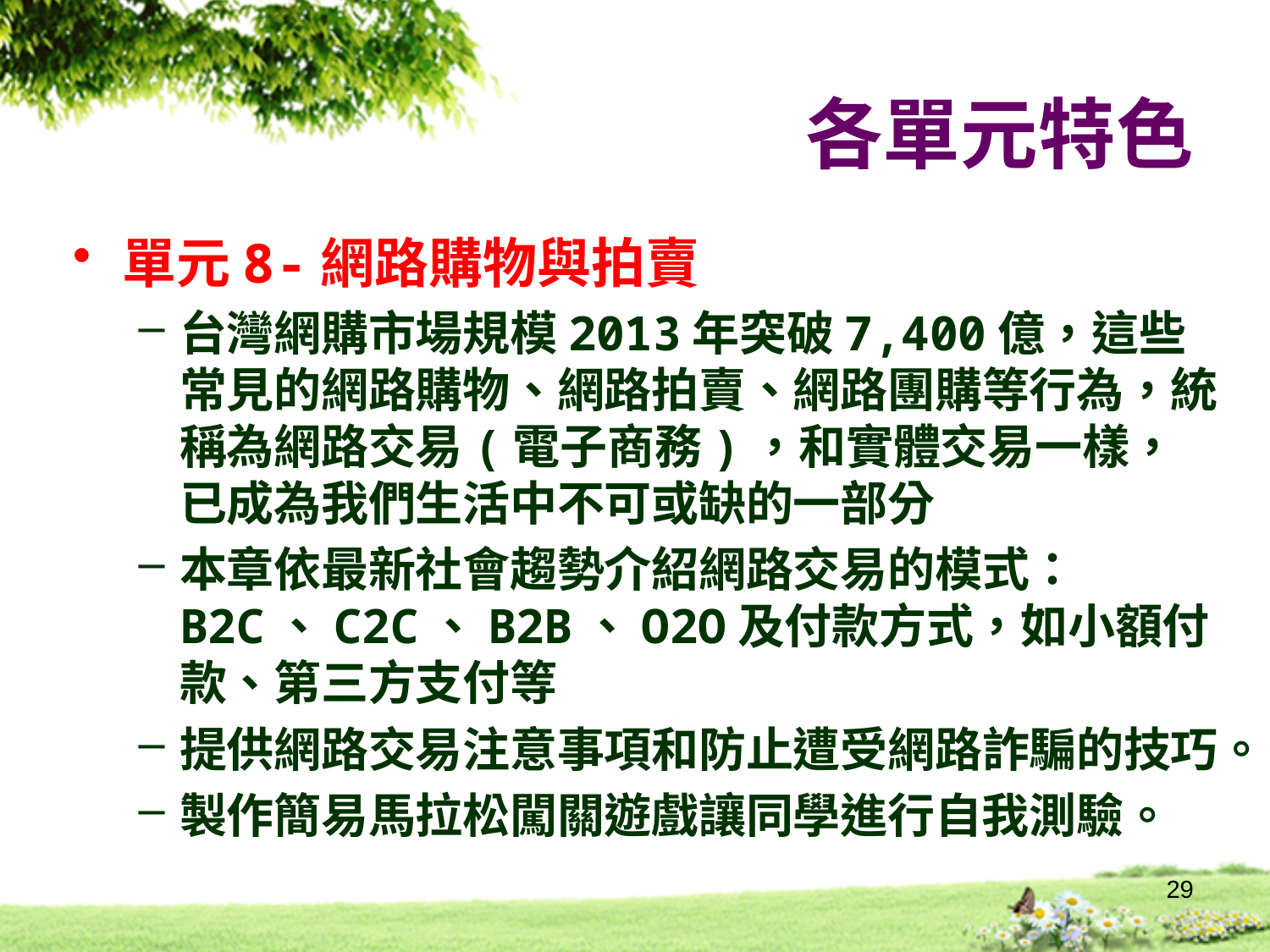

# 各單元特色
單元8-網路購物與拍賣
台灣網購市場規模2013年突破7,400億，這些常見的網路購物、網路拍賣、網路團購等行為，統稱為網路交易(電子商務)，和實體交易一樣，已成為我們生活中不可或缺的一部分
本章依最新社會趨勢介紹網路交易的模式：B2C、C2C、B2B、O2O及付款方式，如小額付款、第三方支付等
提供網路交易注意事項和防止遭受網路詐騙的技巧。
製作簡易馬拉松闖關遊戲讓同學進行自我測驗。
29